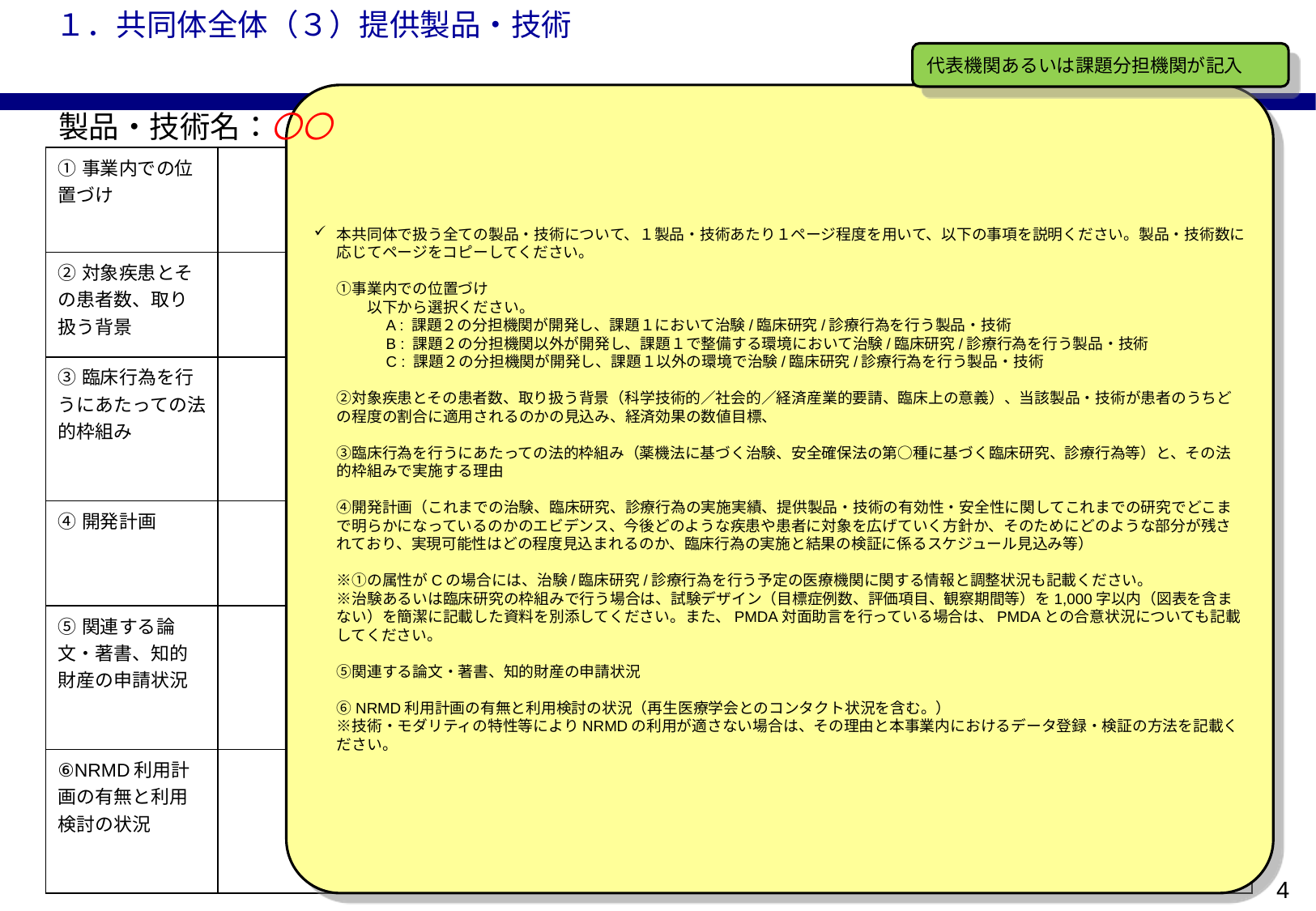

１．共同体全体（３）提供製品・技術

代表機関あるいは課題分担機関が記入
本共同体で扱う全ての製品・技術について、１製品・技術あたり１ページ程度を用いて、以下の事項を説明ください。製品・技術数に応じてページをコピーしてください。
①事業内での位置づけ
　　以下から選択ください。
　　　A : 課題２の分担機関が開発し、課題１において治験/臨床研究/診療行為を行う製品・技術
　　　B : 課題２の分担機関以外が開発し、課題１で整備する環境において治験/臨床研究/診療行為を行う製品・技術
　　　C : 課題２の分担機関が開発し、課題１以外の環境で治験/臨床研究/診療行為を行う製品・技術
②対象疾患とその患者数、取り扱う背景（科学技術的／社会的／経済産業的要請、臨床上の意義）、当該製品・技術が患者のうちどの程度の割合に適用されるのかの見込み、経済効果の数値目標、
③臨床行為を行うにあたっての法的枠組み（薬機法に基づく治験、安全確保法の第○種に基づく臨床研究、診療行為等）と、その法的枠組みで実施する理由
④開発計画（これまでの治験、臨床研究、診療行為の実施実績、提供製品・技術の有効性・安全性に関してこれまでの研究でどこまで明らかになっているのかのエビデンス、今後どのような疾患や患者に対象を広げていく方針か、そのためにどのような部分が残されており、実現可能性はどの程度見込まれるのか、臨床行為の実施と結果の検証に係るスケジュール見込み等）
※①の属性がCの場合には、治験/臨床研究/診療行為を行う予定の医療機関に関する情報と調整状況も記載ください。
※治験あるいは臨床研究の枠組みで行う場合は、試験デザイン（目標症例数、評価項目、観察期間等）を1,000字以内（図表を含まない）を簡潔に記載した資料を別添してください。また、PMDA対面助言を行っている場合は、PMDAとの合意状況についても記載してください。
⑤関連する論文・著書、知的財産の申請状況
⑥NRMD利用計画の有無と利用検討の状況（再生医療学会とのコンタクト状況を含む。）
※技術・モダリティの特性等によりNRMDの利用が適さない場合は、その理由と本事業内におけるデータ登録・検証の方法を記載ください。
製品・技術名：〇〇
| ①事業内での位置づけ |  |
| --- | --- |
| ②対象疾患とその患者数、取り扱う背景 |  |
| ③臨床行為を行うにあたっての法的枠組み |  |
| ④開発計画 |  |
| ⑤関連する論文・著書、知的財産の申請状況 |  |
| ⑥NRMD利用計画の有無と利用検討の状況 |  |